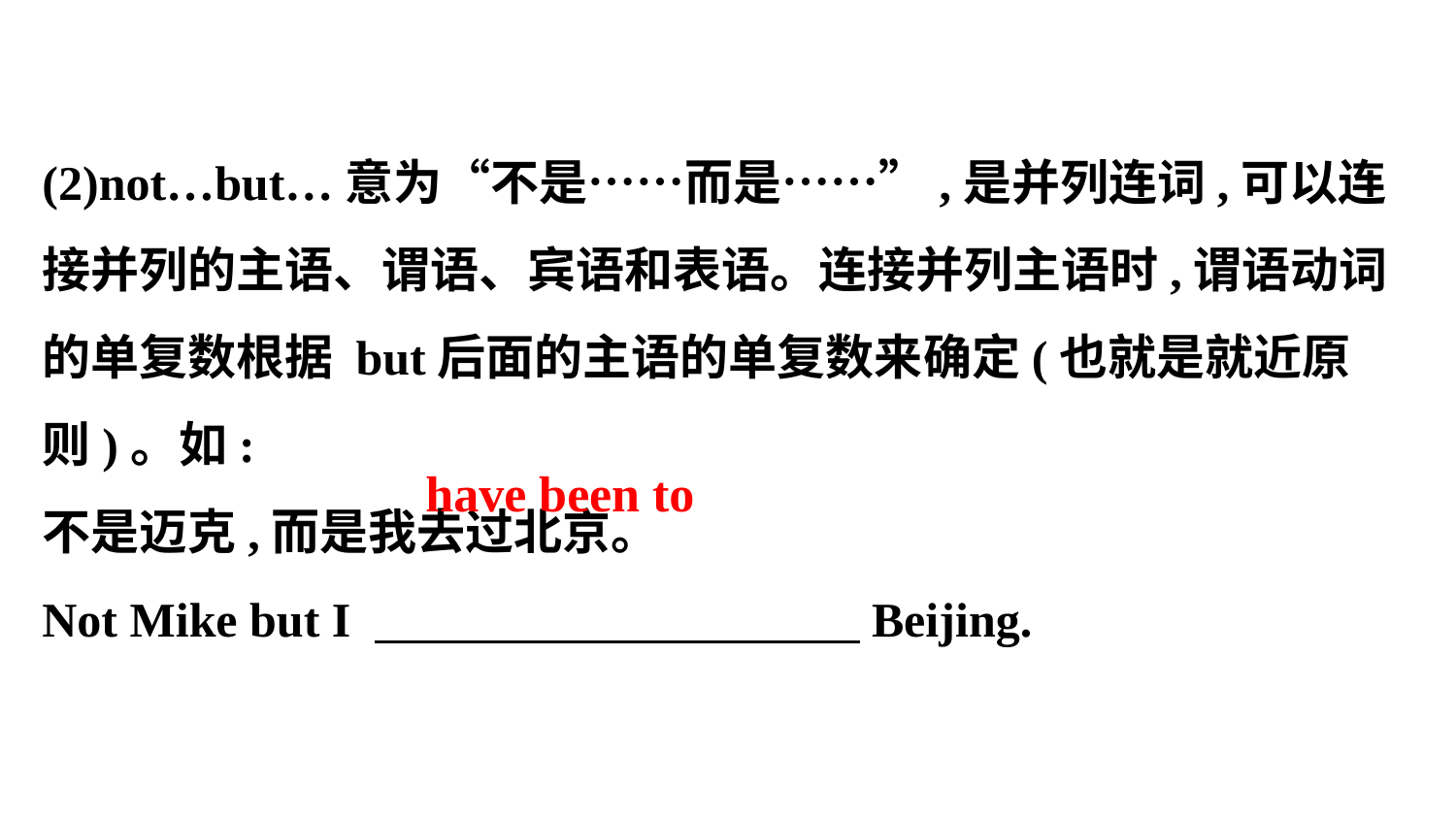

(2)not…but…意为“不是……而是……”,是并列连词,可以连接并列的主语、谓语、宾语和表语。连接并列主语时,谓语动词的单复数根据 but后面的主语的单复数来确定(也就是就近原则)。如:
不是迈克,而是我去过北京。
Not Mike but I 　　　　　　　　　　Beijing.
have been to